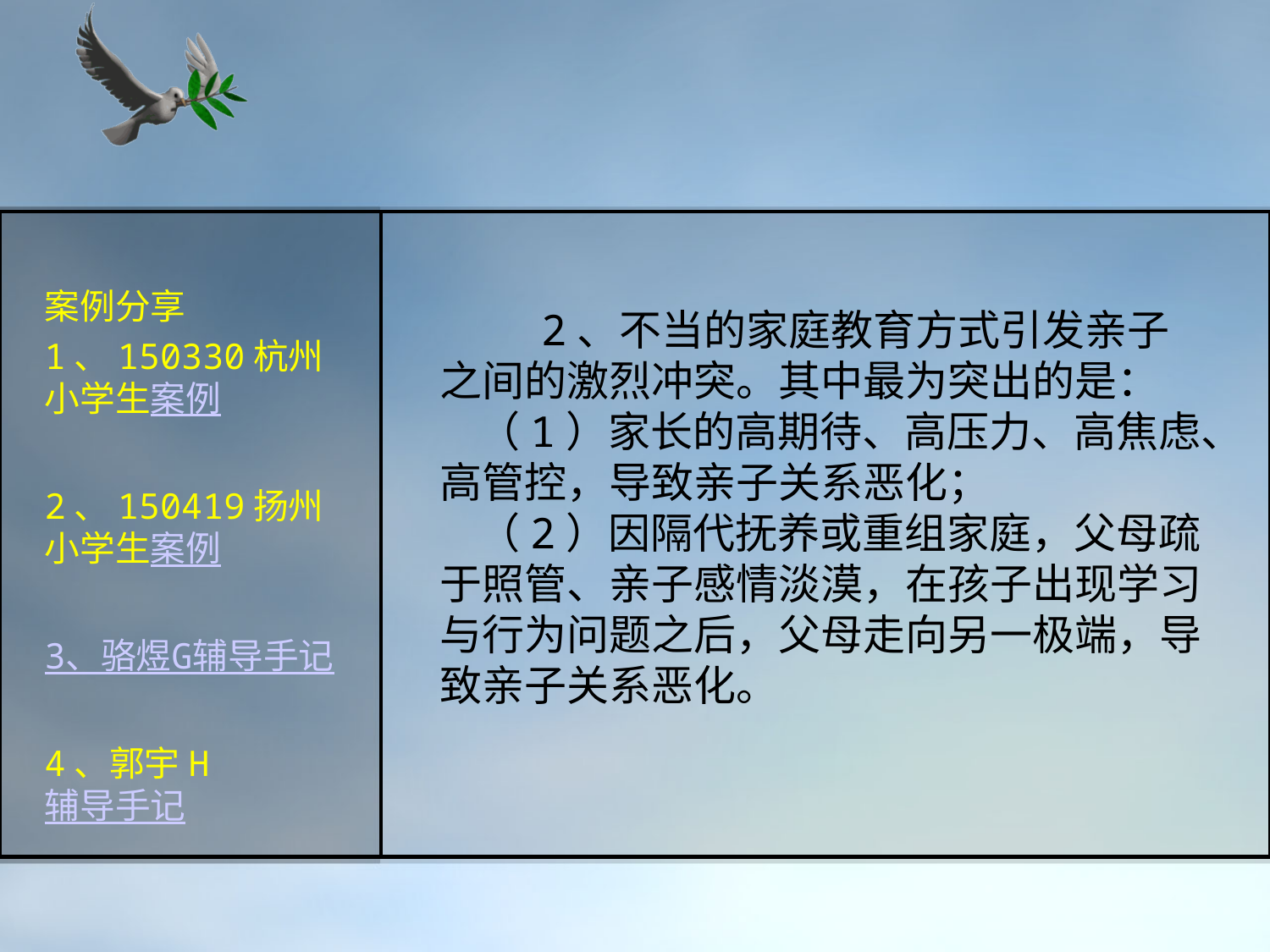

案例分享
1、150330杭州小学生案例

2、150419扬州小学生案例

3、骆煜G辅导手记

4、郭宇H辅导手记

# 2、不当的家庭教育方式引发亲子之间的激烈冲突。其中最为突出的是： （1）家长的高期待、高压力、高焦虑、高管控，导致亲子关系恶化； （2）因隔代抚养或重组家庭，父母疏于照管、亲子感情淡漠，在孩子出现学习与行为问题之后，父母走向另一极端，导致亲子关系恶化。